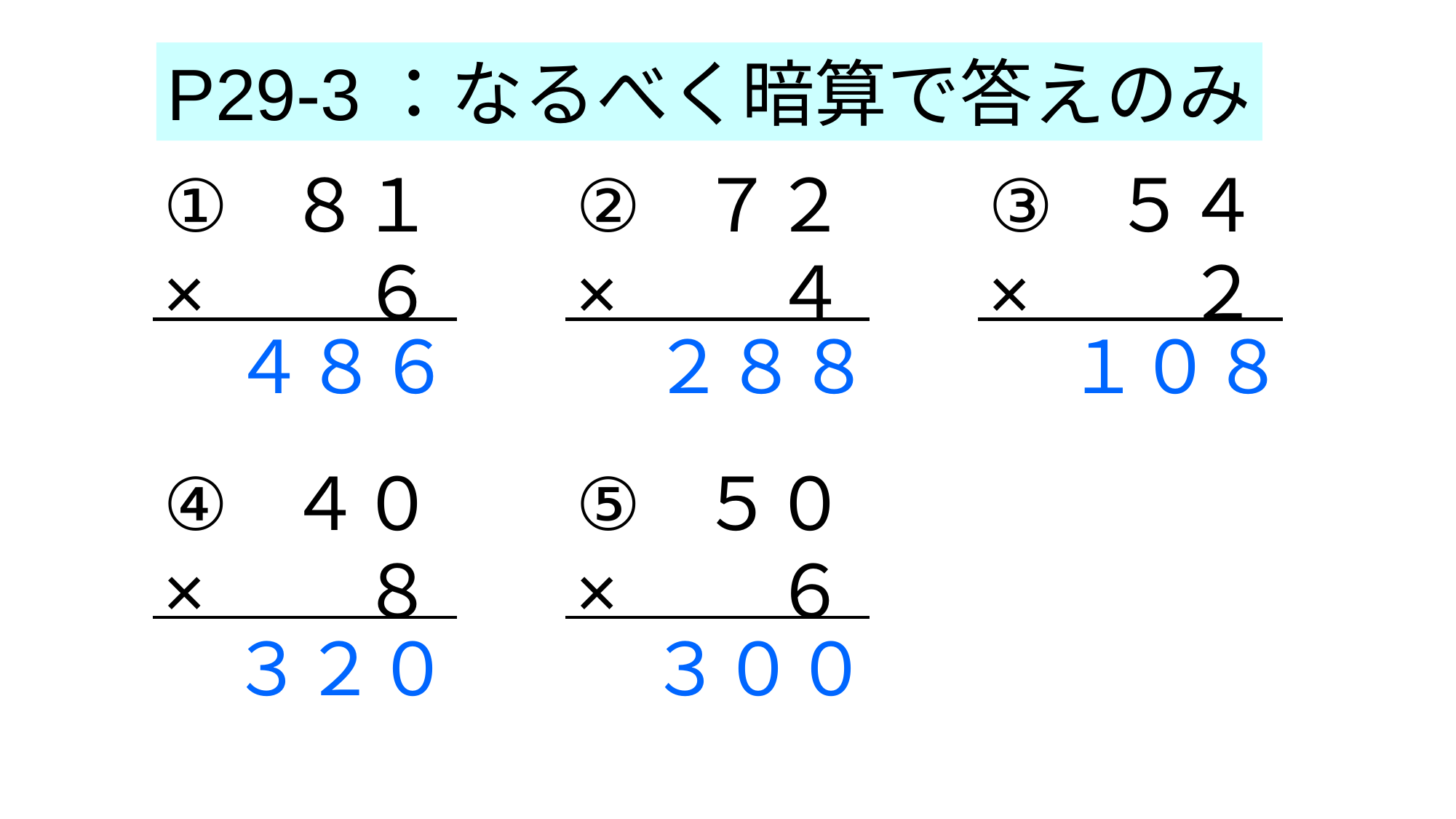

P29-3：なるべく暗算で答えのみ
①×８１
×①　６
②×７２
×①　４
③×５４
×①　２
４８６
２８８
１０８
④×４０
×①　８
⑤×５０
×①　６
３００
３２０